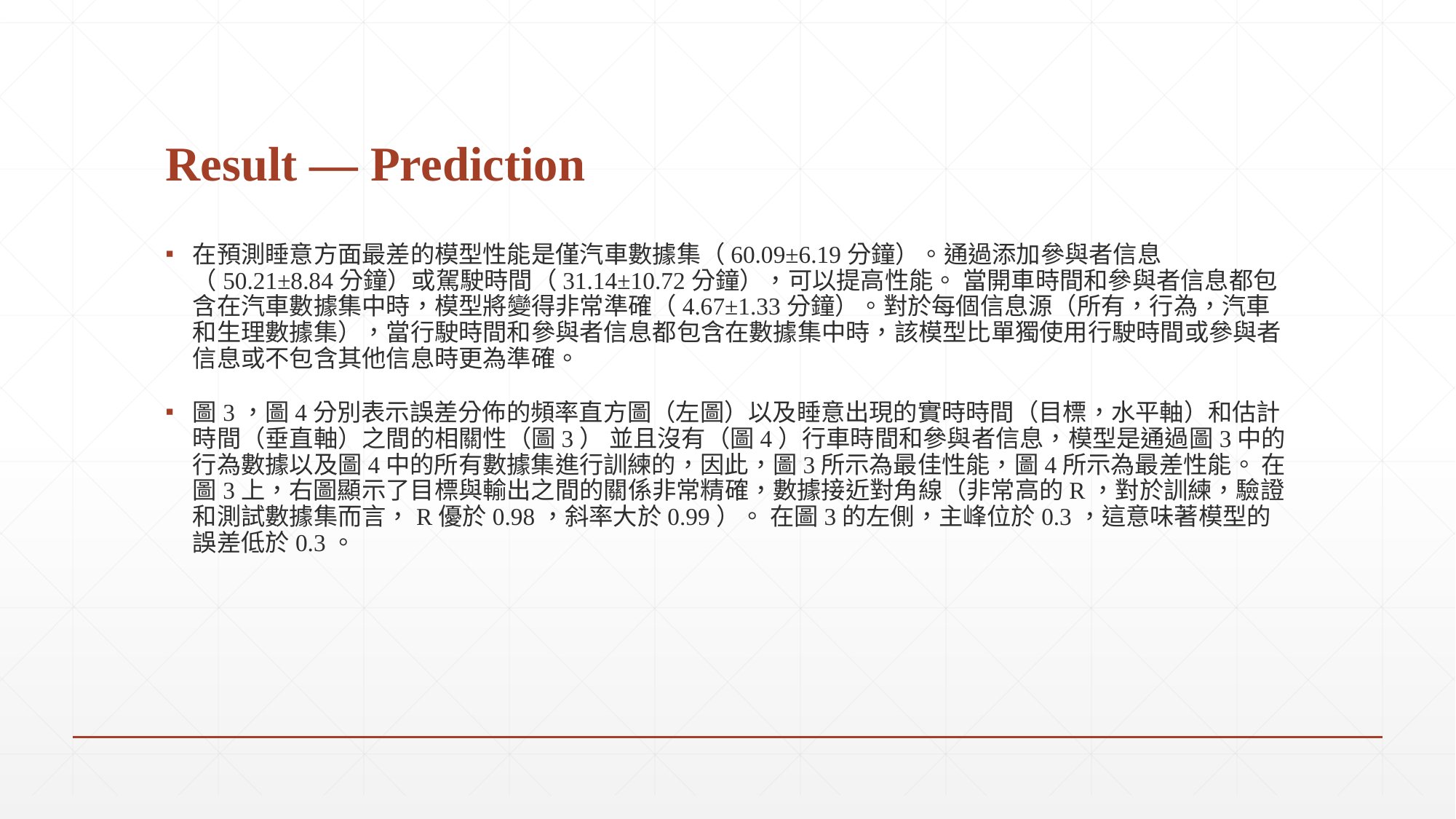

# Result — Prediction
在預測睡意方面最差的模型性能是僅汽車數據集（60.09±6.19分鐘）。通過添加參與者信息（50.21±8.84分鐘）或駕駛時間（31.14±10.72分鐘），可以提高性能。 當開車時間和參與者信息都包含在汽車數據集中時，模型將變得非常準確（4.67±1.33分鐘）。對於每個信息源（所有，行為，汽車和生理數據集），當行駛時間和參與者信息都包含在數據集中時，該模型比單獨使用行駛時間或參與者信息或不包含其他信息時更為準確。
圖3，圖4分別表示誤差分佈的頻率直方圖（左圖）以及睡意出現的實時時間（目標，水平軸）和估計時間（垂直軸）之間的相關性（圖3） 並且沒有（圖4）行車時間和參與者信息，模型是通過圖3中的行為數據以及圖4中的所有數據集進行訓練的，因此，圖3所示為最佳性能，圖4所示為最差性能。 在圖3上，右圖顯示了目標與輸出之間的關係非常精確，數據接近對角線（非常高的R，對於訓練，驗證和測試數據集而言，R優於0.98，斜率大於0.99）。 在圖3的左側，主峰位於0.3，這意味著模型的誤差低於0.3。